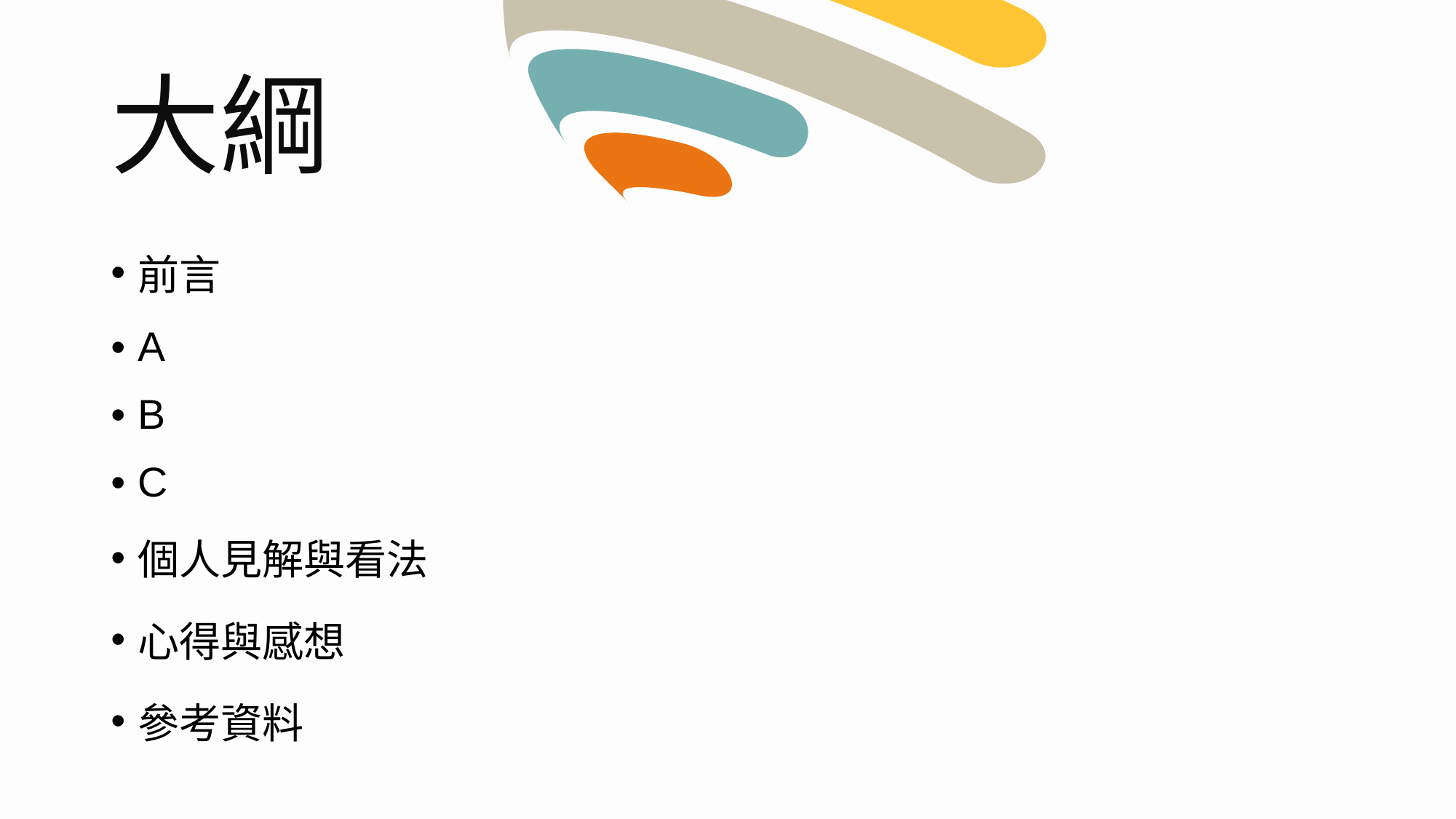

# 大綱

前言
A
B
C
個人見解與看法
心得與感想
參考資料